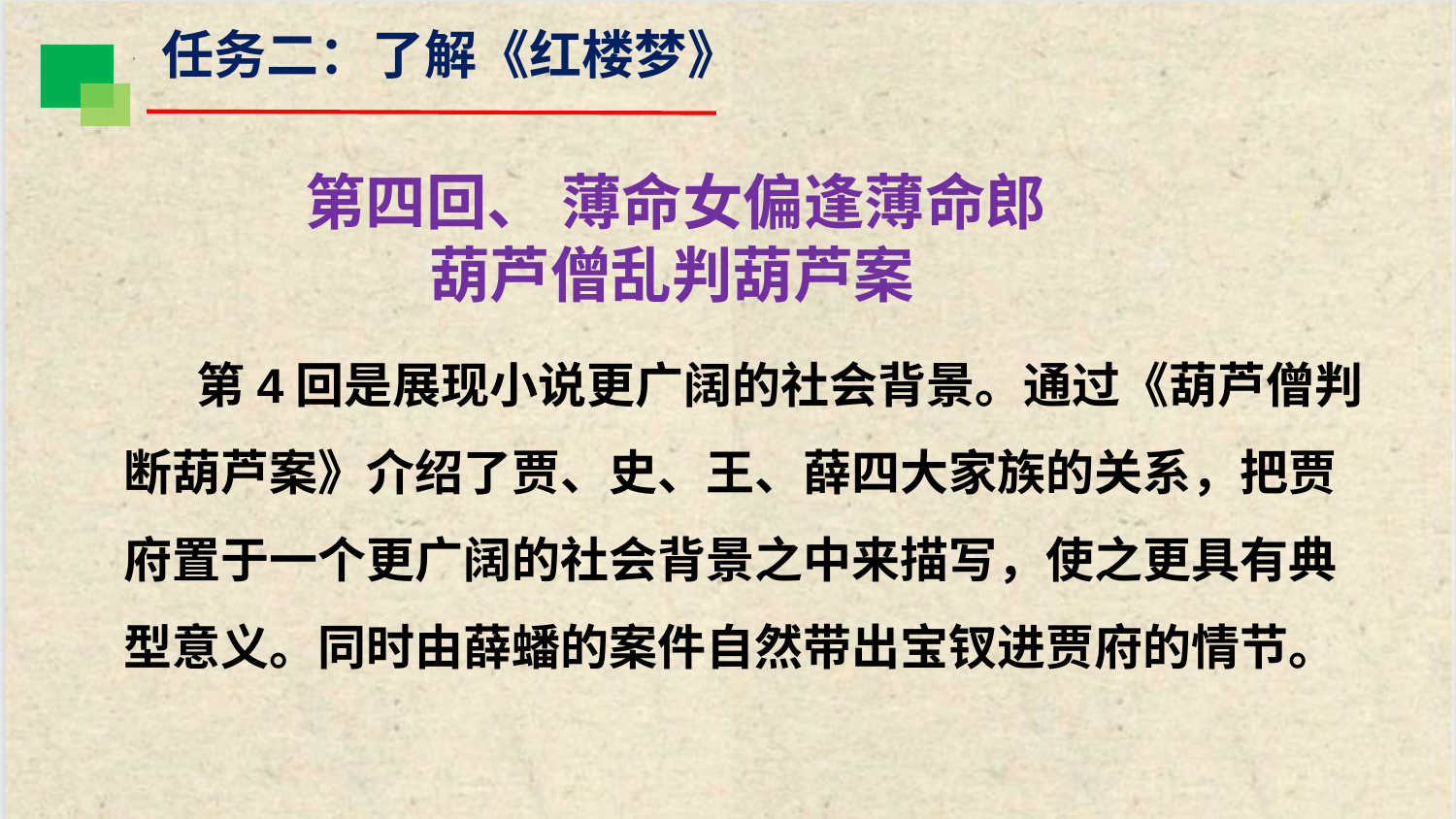

任务二：了解《红楼梦》

第四回、 薄命女偏逢薄命郎
         葫芦僧乱判葫芦案
第4回是展现小说更广阔的社会背景。通过《葫芦僧判断葫芦案》介绍了贾、史、王、薛四大家族的关系，把贾府置于一个更广阔的社会背景之中来描写，使之更具有典型意义。同时由薛蟠的案件自然带出宝钗进贾府的情节。